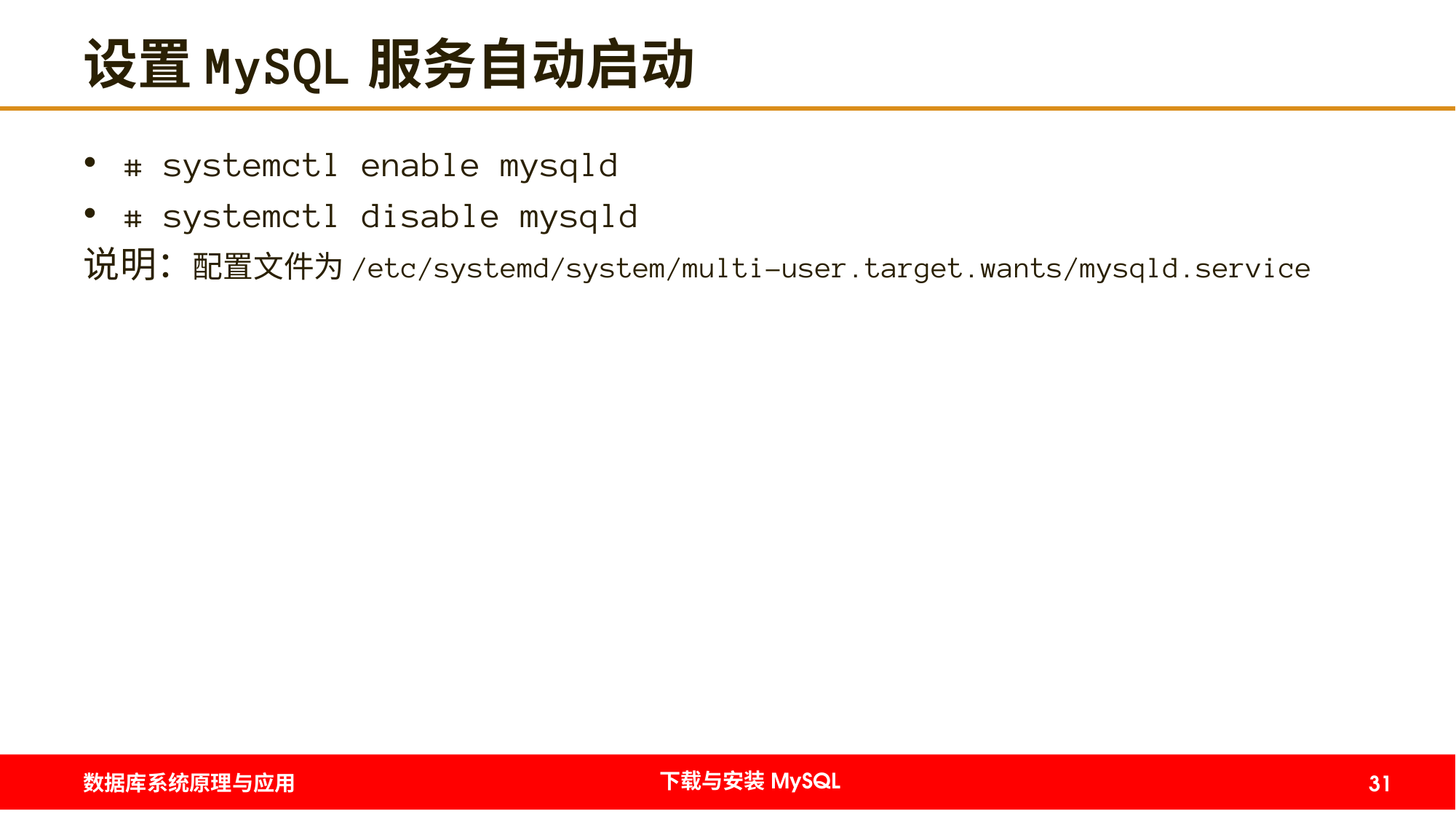

# 设置MySQL服务自动启动
# systemctl enable mysqld
# systemctl disable mysqld
说明：配置文件为/etc/systemd/system/multi-user.target.wants/mysqld.service